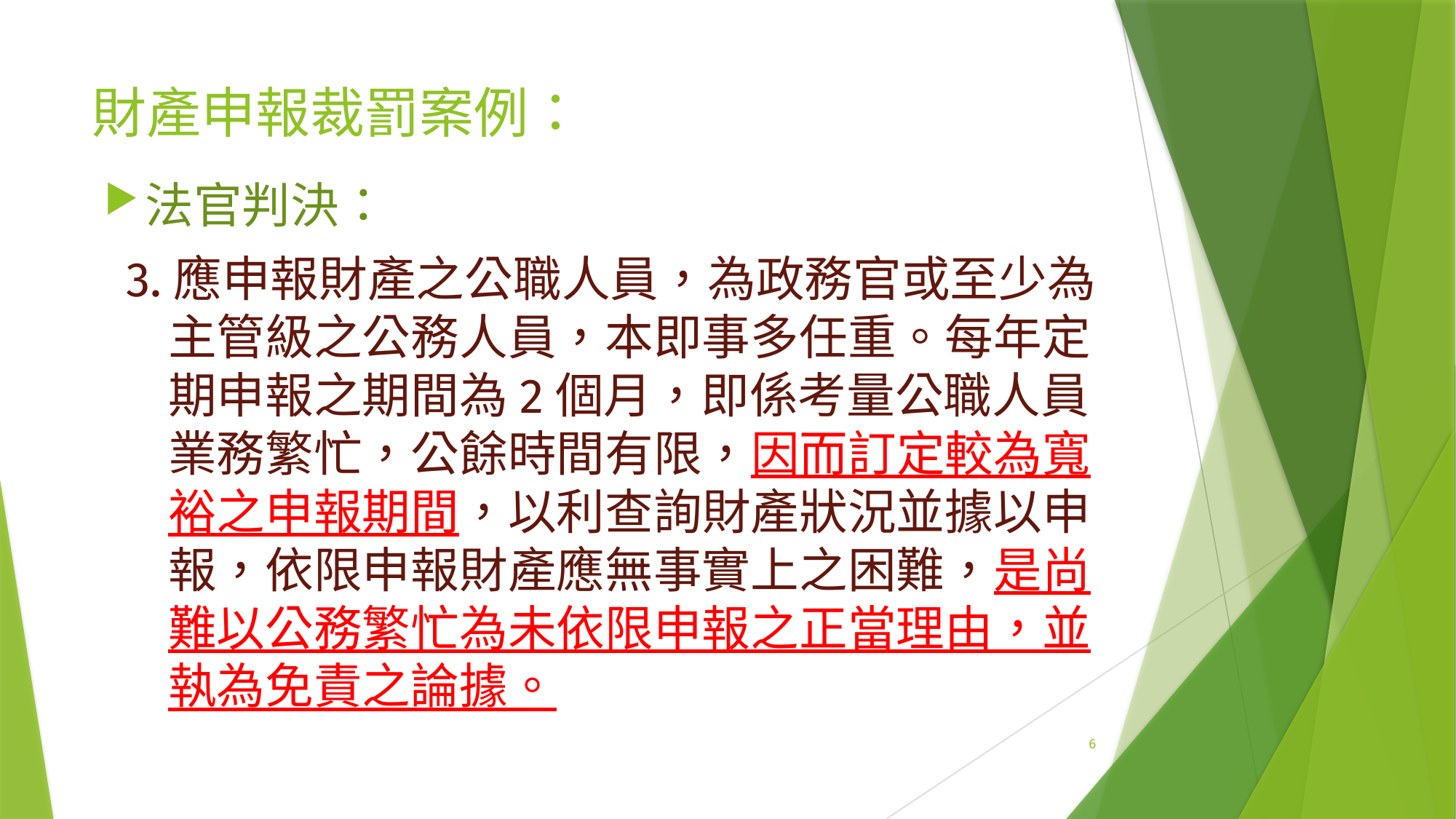

# 財產申報裁罰案例：
法官判決：
3.應申報財產之公職人員，為政務官或至少為主管級之公務人員，本即事多任重。每年定期申報之期間為2個月，即係考量公職人員業務繁忙，公餘時間有限，因而訂定較為寬裕之申報期間，以利查詢財產狀況並據以申報，依限申報財產應無事實上之困難，是尚難以公務繁忙為未依限申報之正當理由，並執為免責之論據。

6